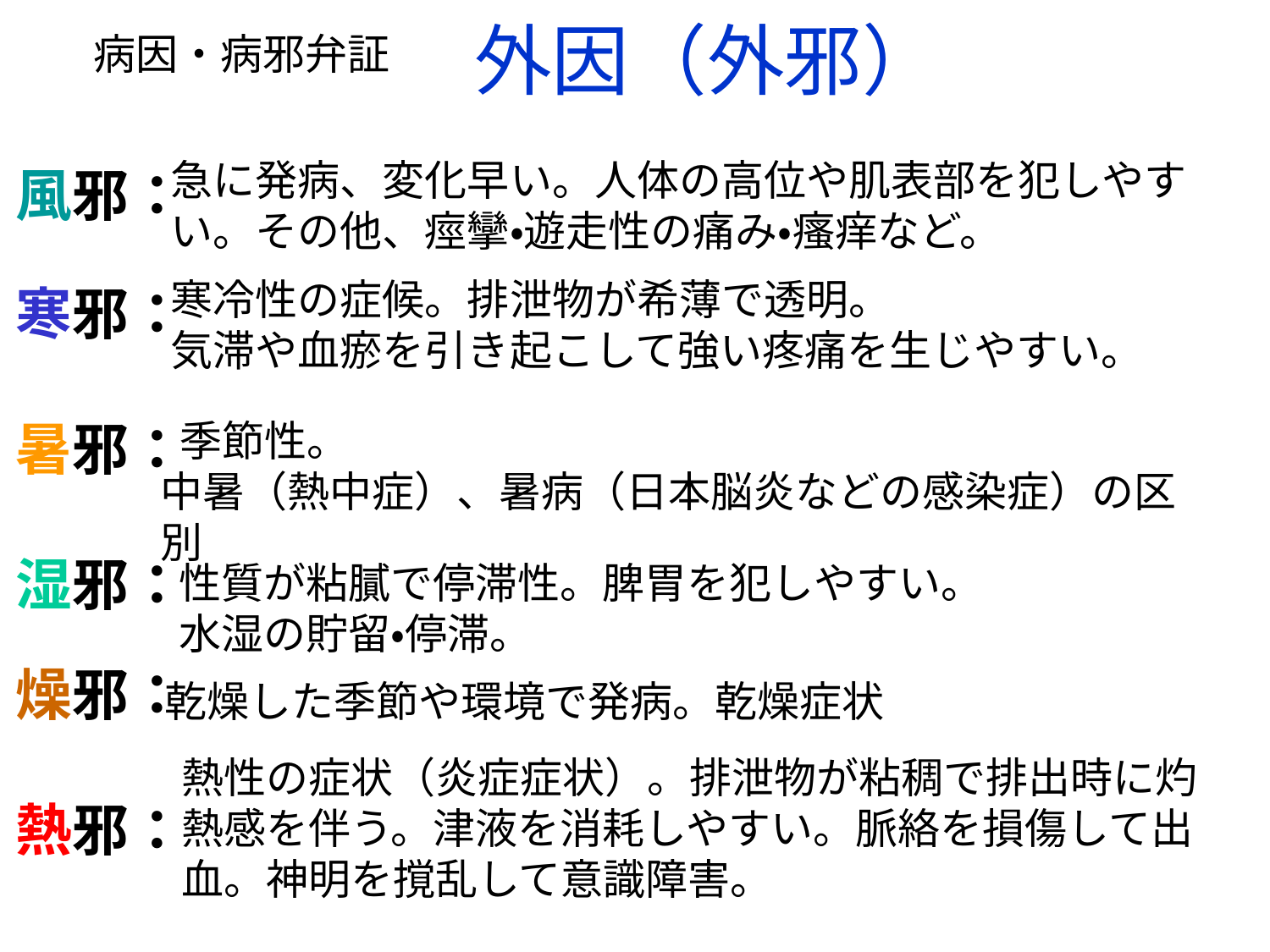

# 外因（外邪）
病因・病邪弁証
急に発病、変化早い。人体の高位や肌表部を犯しやすい。その他、痙攣・遊走性の痛み・瘙痒など。
寒冷性の症候。排泄物が希薄で透明。
気滞や血瘀を引き起こして強い疼痛を生じやすい。
 季節性。
中暑（熱中症）、暑病（日本脳炎などの感染症）の区別
性質が粘膩で停滞性。脾胃を犯しやすい。
水湿の貯留・停滞。
 乾燥した季節や環境で発病。乾燥症状
熱性の症状（炎症症状）。排泄物が粘稠で排出時に灼熱感を伴う。津液を消耗しやすい。脈絡を損傷して出血。神明を撹乱して意識障害。
風邪：

寒邪：

暑邪：

湿邪：

燥邪：

熱邪：